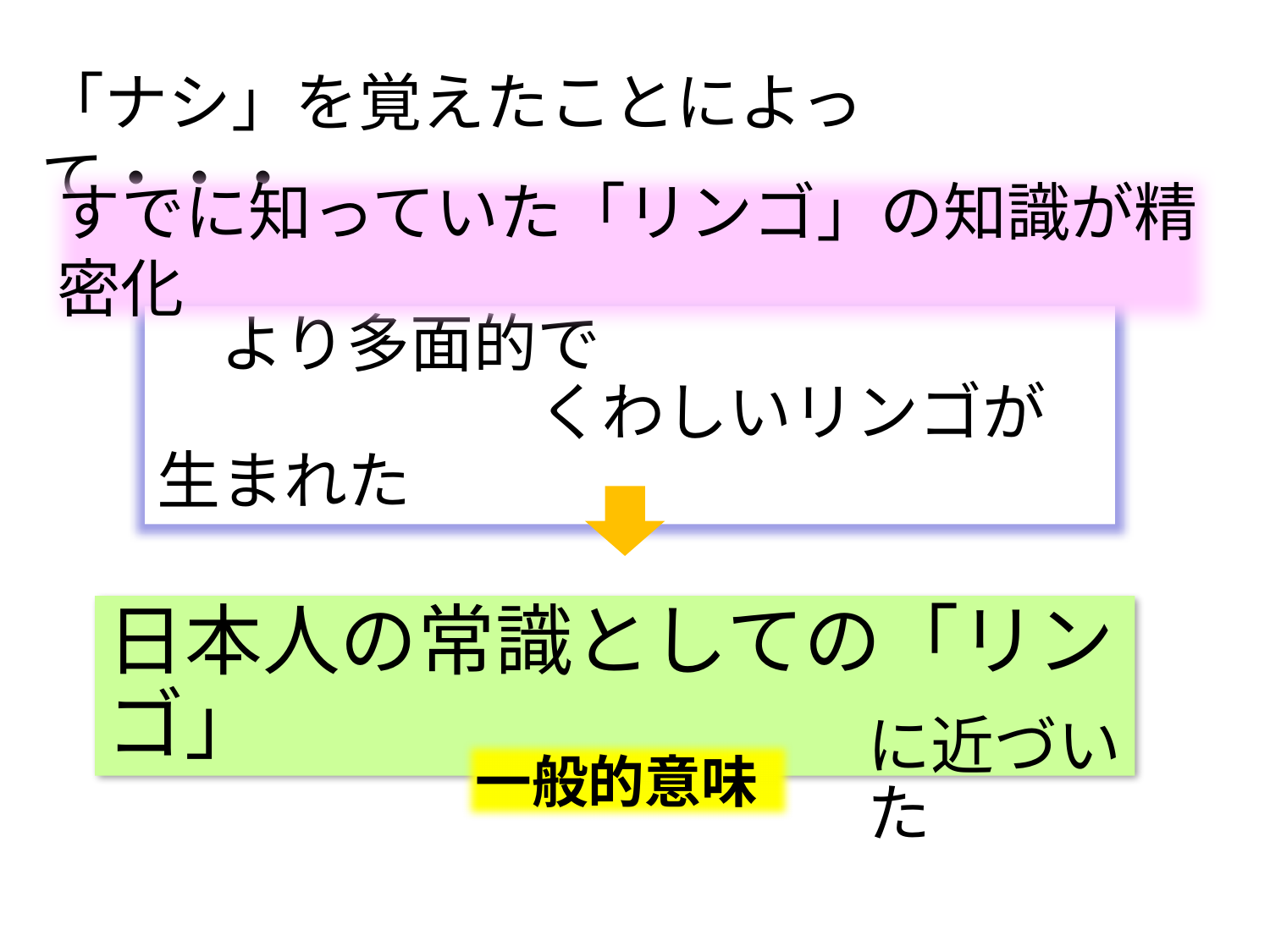

「ナシ」を覚えたことによって・・・
すでに知っていた「リンゴ」の知識が精密化
　より多面的で
　　　　　　くわしいリンゴが生まれた

日本人の常識としての「リンゴ」
に近づいた
一般的意味